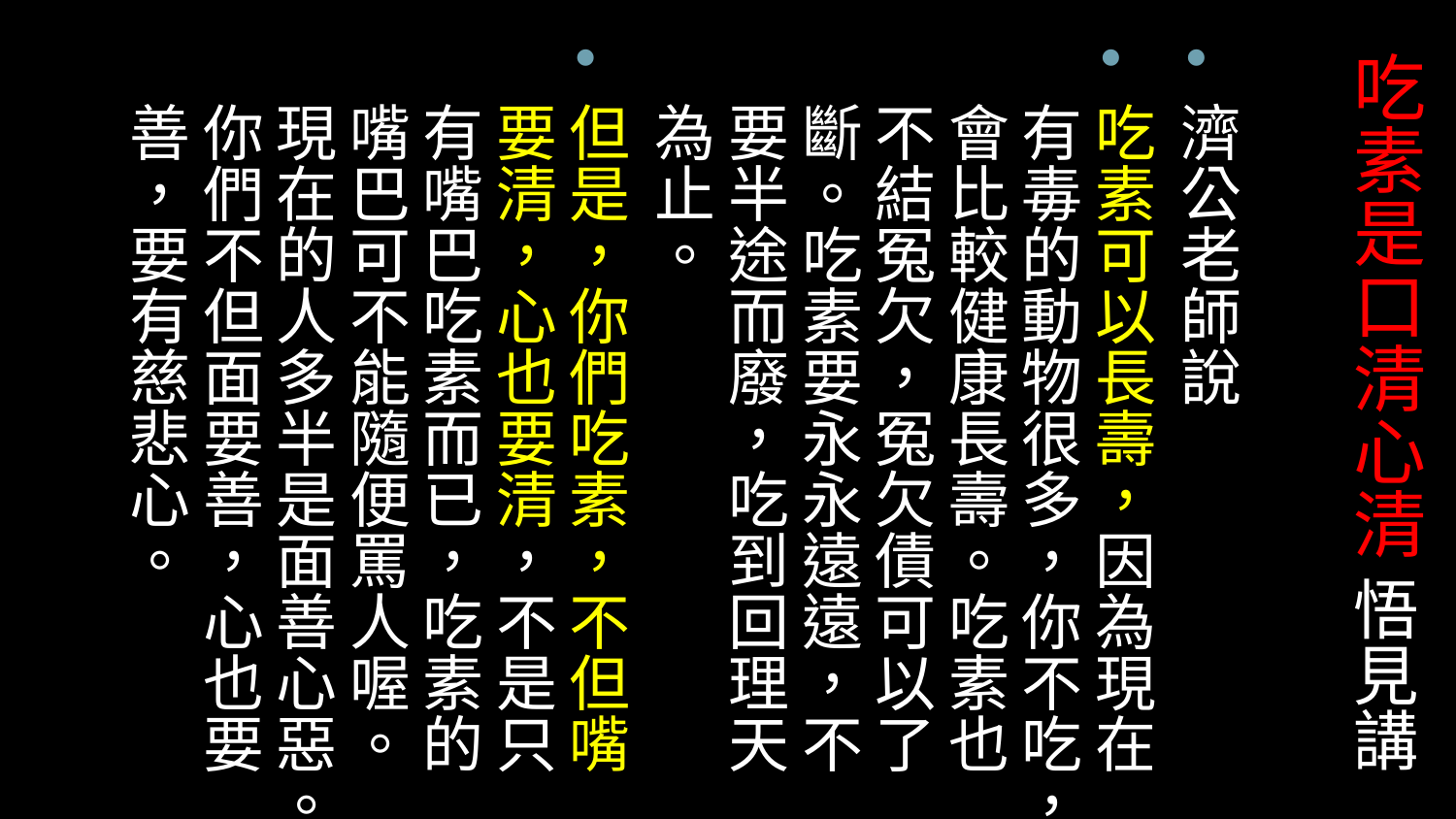

# 吃素是口清心清 悟見講
濟公老師說
吃素可以長壽，因為現在有毒的動物很多，你不吃，會比較健康長壽。吃素也不結冤欠，冤欠債可以了斷。吃素要永永遠遠，不要半途而廢，吃到回理天為止。
但是，你們吃素，不但嘴要清，心也要清，不是只有嘴巴吃素而已，吃素的嘴巴可不能隨便罵人喔。現在的人多半是面善心惡。你們不但面要善，心也要善，要有慈悲心。